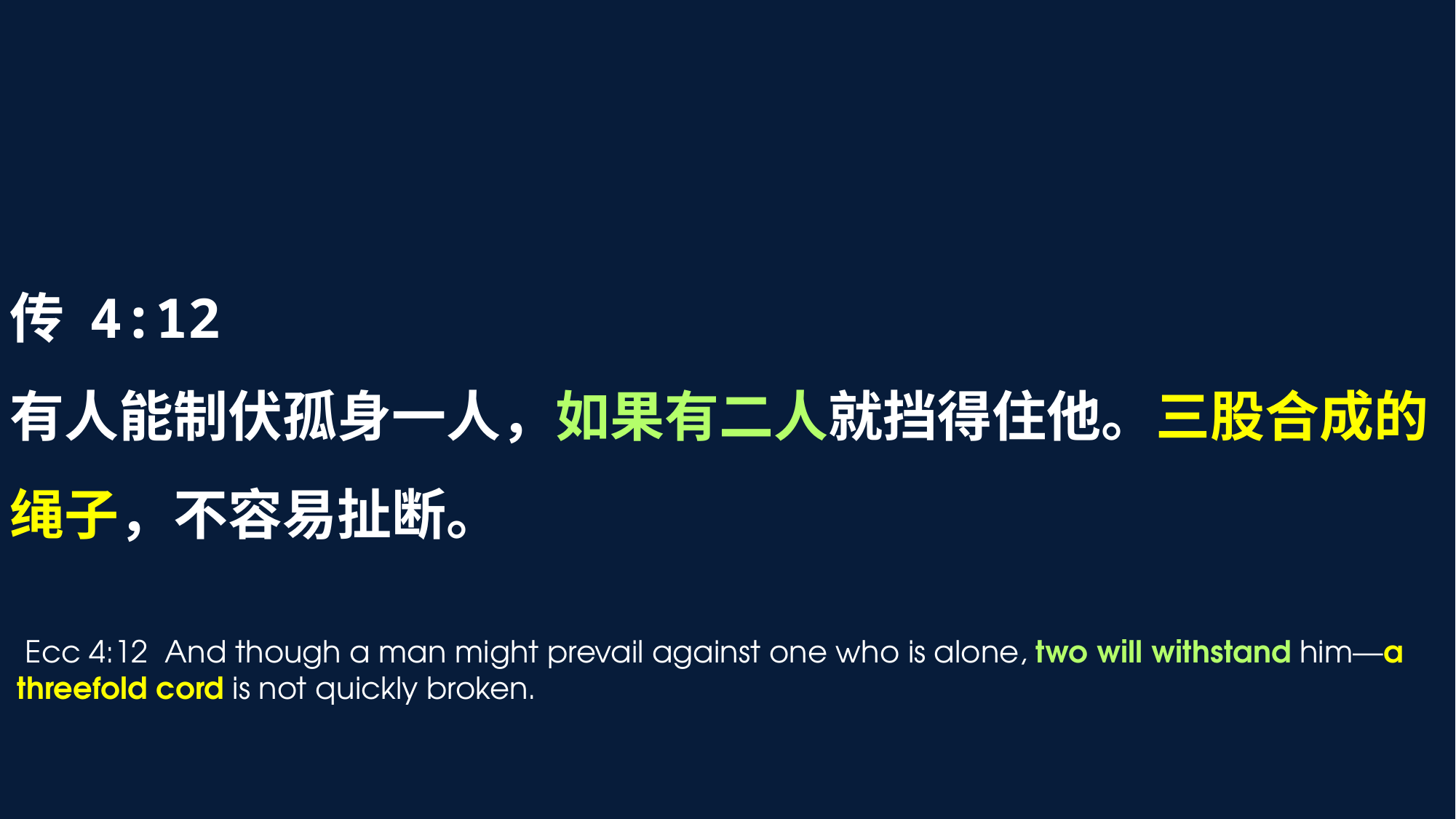

传 4:12
有人能制伏孤身一人，如果有二人就挡得住他。三股合成的绳子，不容易扯断。

 Ecc 4:12  And though a man might prevail against one who is alone, two will withstand him—a threefold cord is not quickly broken.